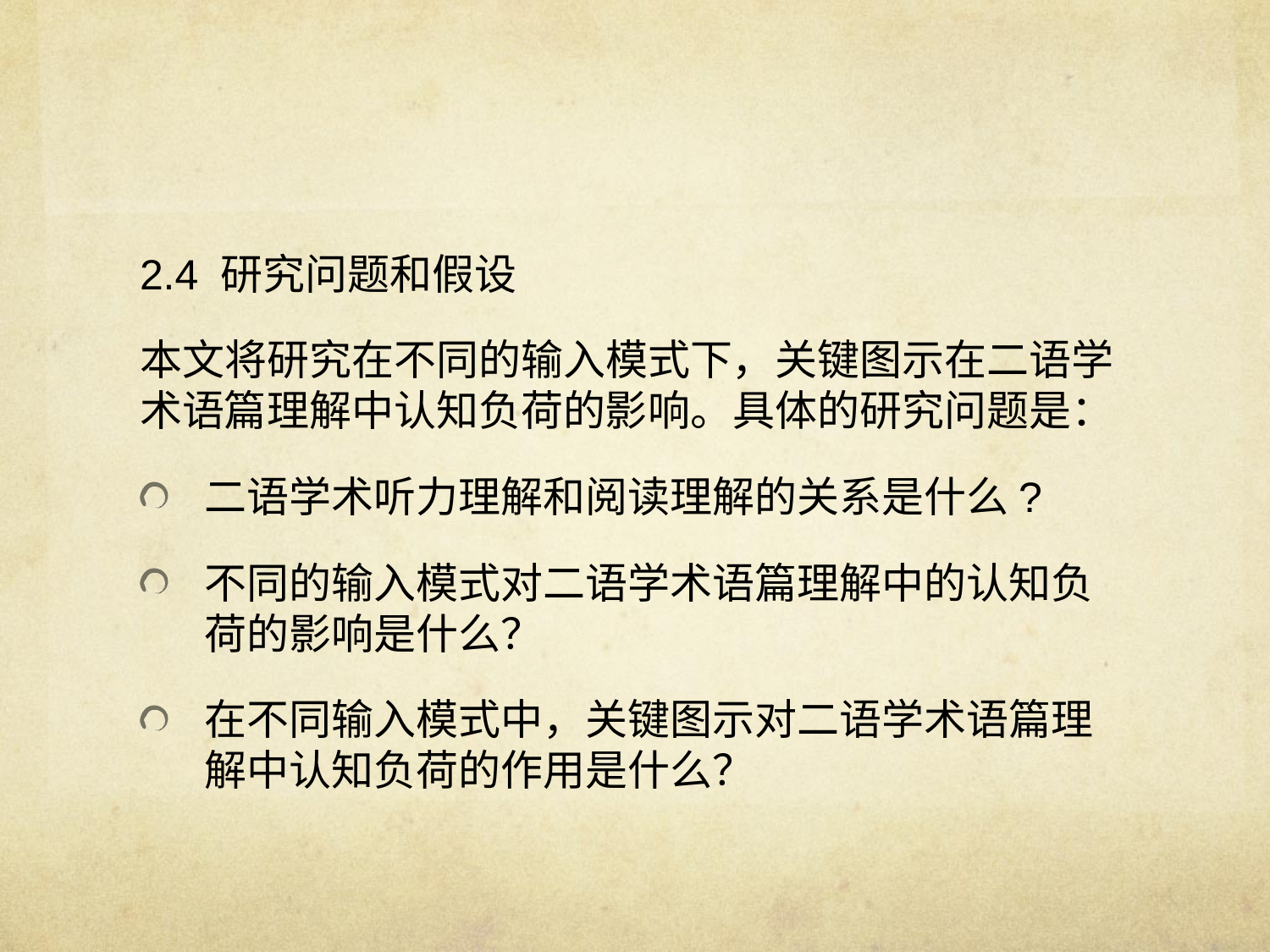

#
2.4 研究问题和假设
本文将研究在不同的输入模式下，关键图示在二语学术语篇理解中认知负荷的影响。具体的研究问题是：
二语学术听力理解和阅读理解的关系是什么?
不同的输入模式对二语学术语篇理解中的认知负荷的影响是什么？
在不同输入模式中，关键图示对二语学术语篇理解中认知负荷的作用是什么？